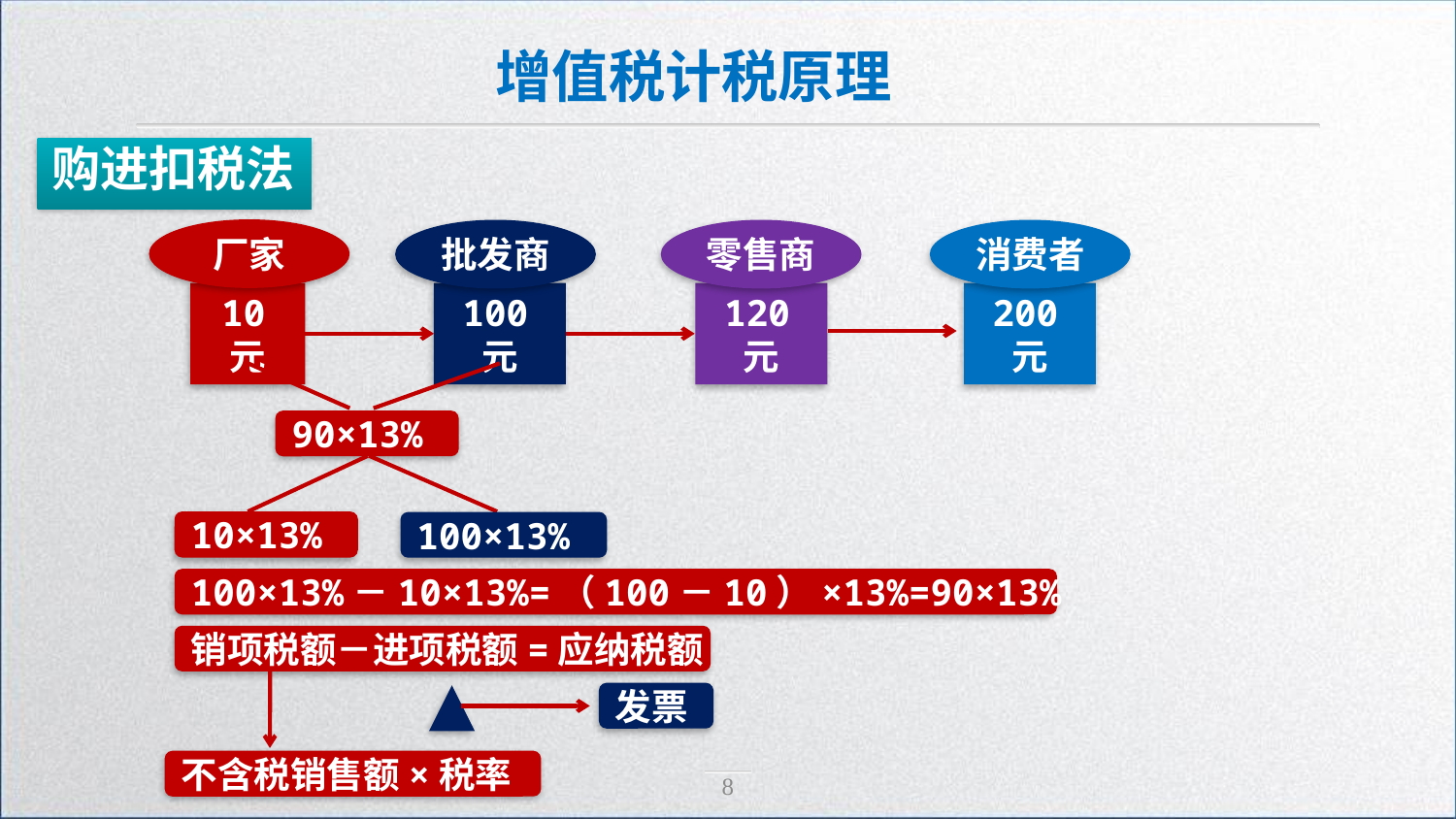

增值税计税原理
购进扣税法
厂家
批发商
零售商
消费者
10元
100元
120元
200元
90×13%
10×13%
100×13%
100×13%－10×13%=（100－10）×13%=90×13%
销项税额－进项税额=应纳税额
发票

不含税销售额×税率
8